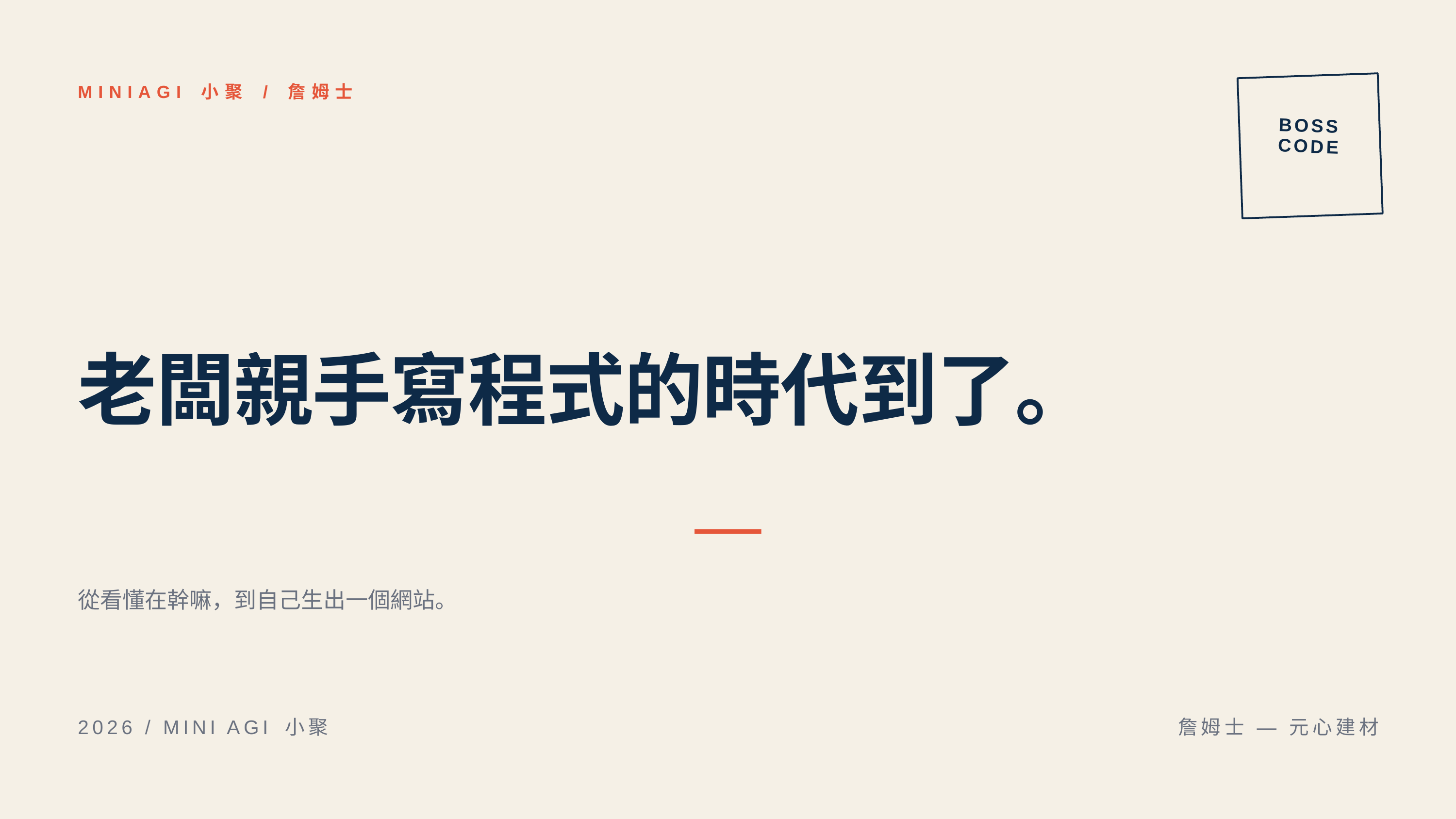

MINIAGI 小聚 / 詹姆士
BOSS CODE
老闆親手寫程式的時代到了。

從看懂在幹嘛，到自己生出一個網站。
2026 / MINI AGI 小聚
詹姆士 — 元心建材